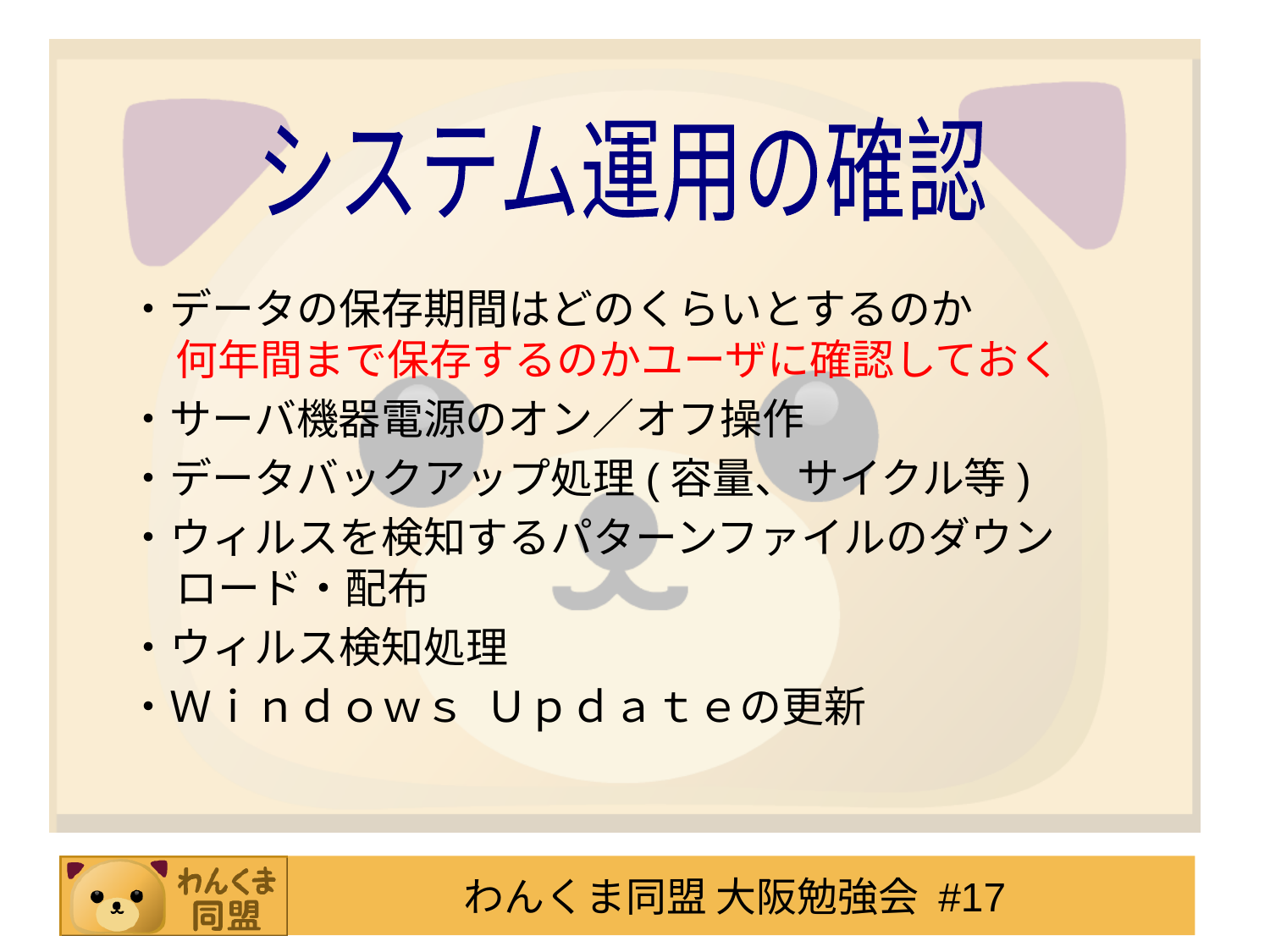

システム運用の確認
・データの保存期間はどのくらいとするのか
何年間まで保存するのかユーザに確認しておく
・サーバ機器電源のオン／オフ操作
・データバックアップ処理(容量、サイクル等)
・ウィルスを検知するパターンファイルのダウン
ロード・配布
・ウィルス検知処理
・Ｗｉｎｄｏｗｓ  Ｕｐｄａｔｅの更新